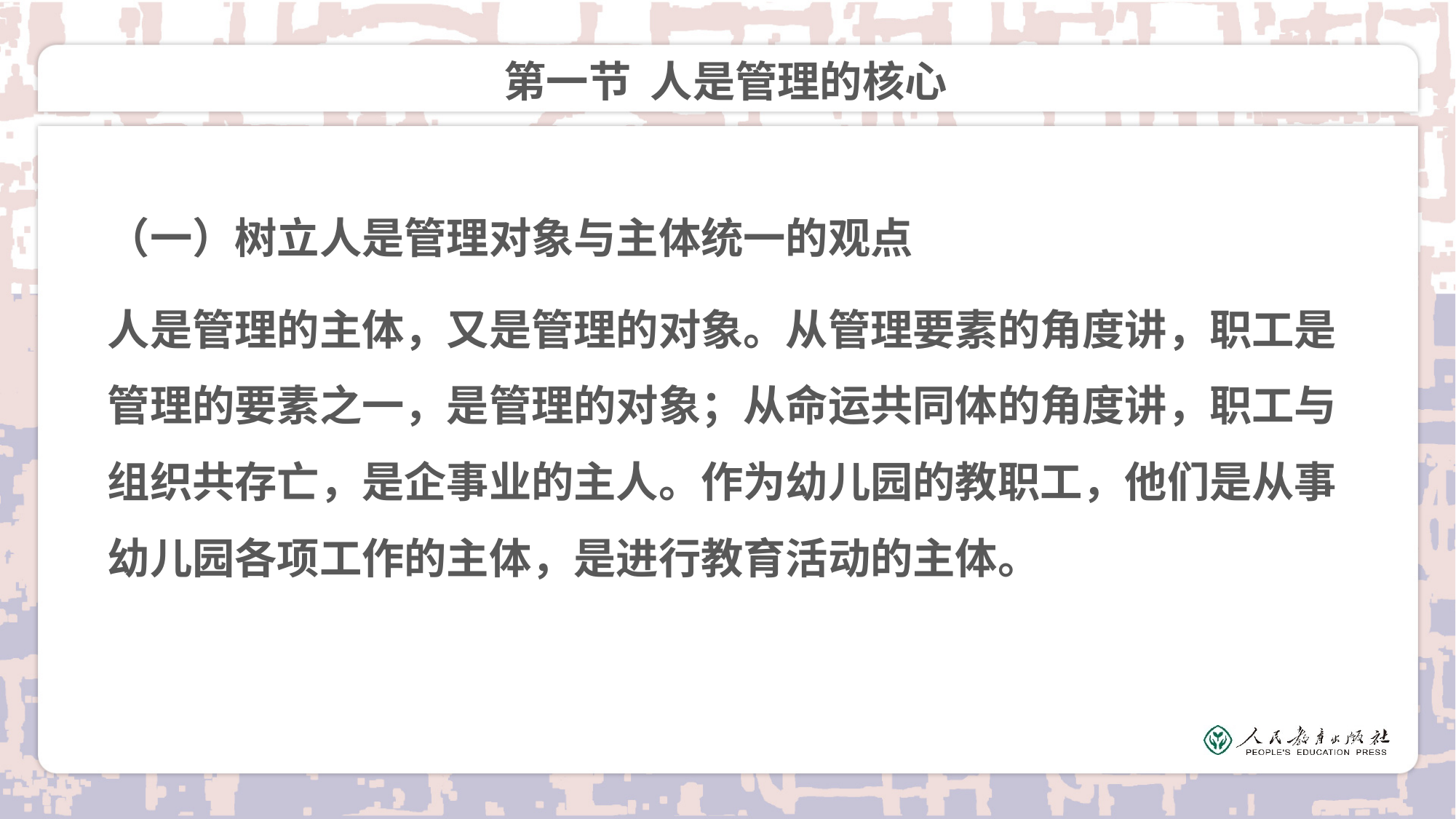

# 第一节  人是管理的核心
（一）树立人是管理对象与主体统一的观点
人是管理的主体，又是管理的对象。从管理要素的角度讲，职工是管理的要素之一，是管理的对象；从命运共同体的角度讲，职工与组织共存亡，是企事业的主人。作为幼儿园的教职工，他们是从事幼儿园各项工作的主体，是进行教育活动的主体。